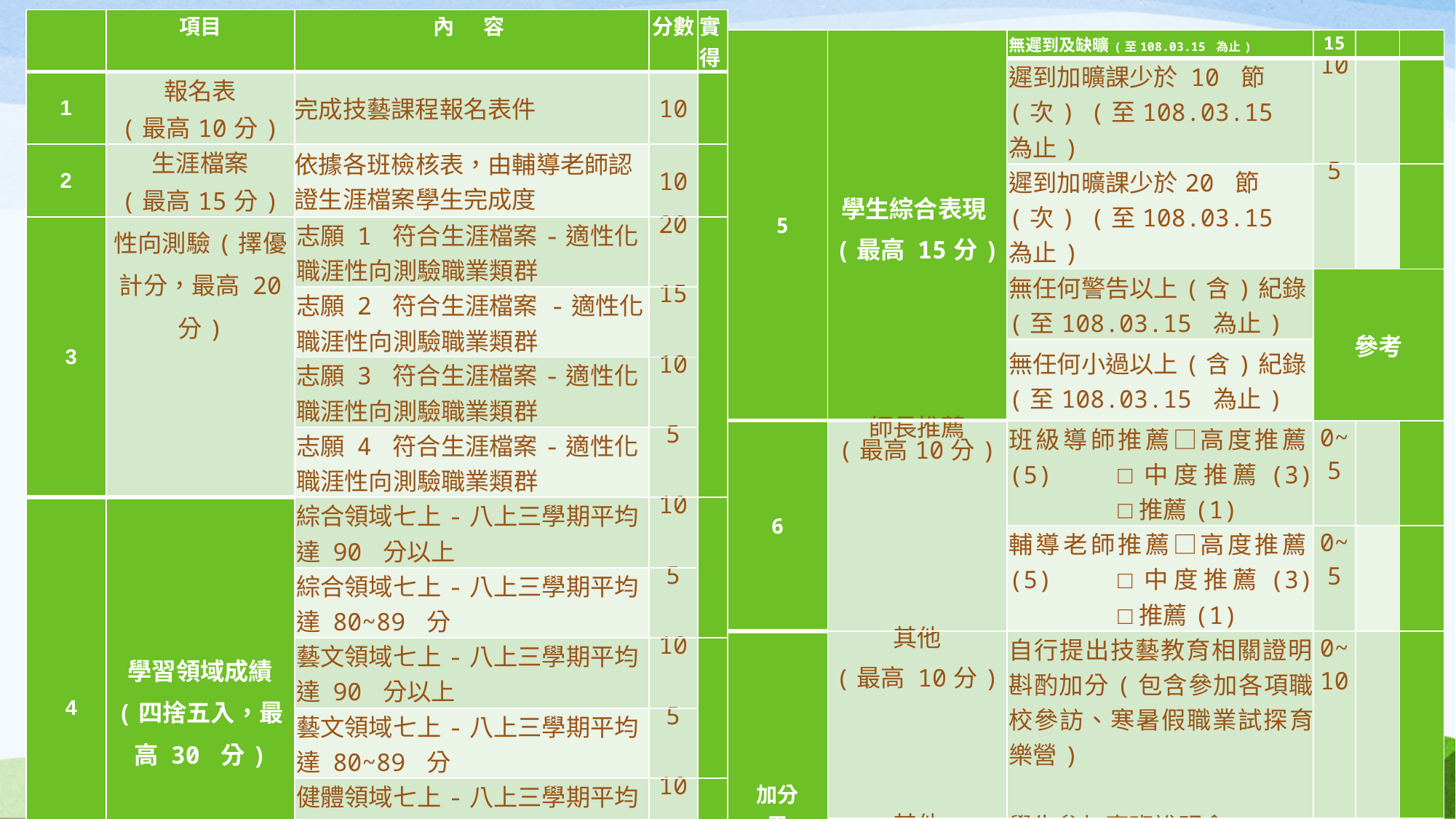

|  | 項目 | 內 容 | 分數 | 實得 |
| --- | --- | --- | --- | --- |
| 1 | 報名表 (最高10分) | 完成技藝課程報名表件 | 10 |  |
| 2 | 生涯檔案 (最高15分) | 依據各班檢核表，由輔導老師認證生涯檔案學生完成度 | 10 |  |
| 3 | 性向測驗(擇優計分，最高 20 分) | 志願 1 符合生涯檔案-適性化職涯性向測驗職業類群 | 20 |  |
|  |  | 志願 2 符合生涯檔案 -適性化職涯性向測驗職業類群 | 15 |  |
|  |  | 志願 3 符合生涯檔案-適性化職涯性向測驗職業類群 | 10 |  |
|  |  | 志願 4 符合生涯檔案-適性化職涯性向測驗職業類群 | 5 |  |
| 4 | 學習領域成績 (四捨五入，最高 30 分) | 綜合領域七上-八上三學期平均達 90 分以上 | 10 |  |
|  |  | 綜合領域七上-八上三學期平均達 80~89 分 | 5 |  |
|  |  | 藝文領域七上-八上三學期平均達 90 分以上 | 10 |  |
|  |  | 藝文領域七上-八上三學期平均達 80~89 分 | 5 |  |
|  |  | 健體領域七上-八上三學期平均達 90 分以上 | 10 |  |
|  |  | 健體領域七上-八上三學期平均達 80~89 分 | 5 |  |
| 5 | 學生綜合表現(最高 15分) | 無遲到及缺曠(至108.03.15 為止) | 15 |  |  |
| --- | --- | --- | --- | --- | --- |
|  |  | 遲到加曠課少於 10 節(次) (至108.03.15 為止) | 10 |  |  |
|  |  | 遲到加曠課少於20 節(次) (至108.03.15 為止) | 5 |  |  |
|  |  | 無任何警告以上(含)紀錄 (至108.03.15 為止) | 參考 |  |  |
|  |  | 無任何小過以上(含)紀錄 (至108.03.15 為止) |  |  |  |
| 6 | 師長推薦 (最高10分) | 班級導師推薦□高度推薦(5) □中度推薦(3) □推薦(1) | 0~5 |  |  |
|  |  | 輔導老師推薦□高度推薦(5) □中度推薦(3) □推薦(1) | 0~5 |  |  |
| 加分 用 | 其他 (最高 10分) | 自行提出技藝教育相關證明，斟酌加分(包含參加各項職校參訪、寒暑假職業試探育樂營) | 0~10 |  |  |
|  | 其他 (最高 5分) | 學生參加專班說明會(2分) 家長參加專班說明會(3分) | 0~5 |  |  |
|  | 面談(專班) (最高 5分) | 申請技藝專班，皆須參加面談，由輔導處安排時間 | 0~5 |  |  |
#